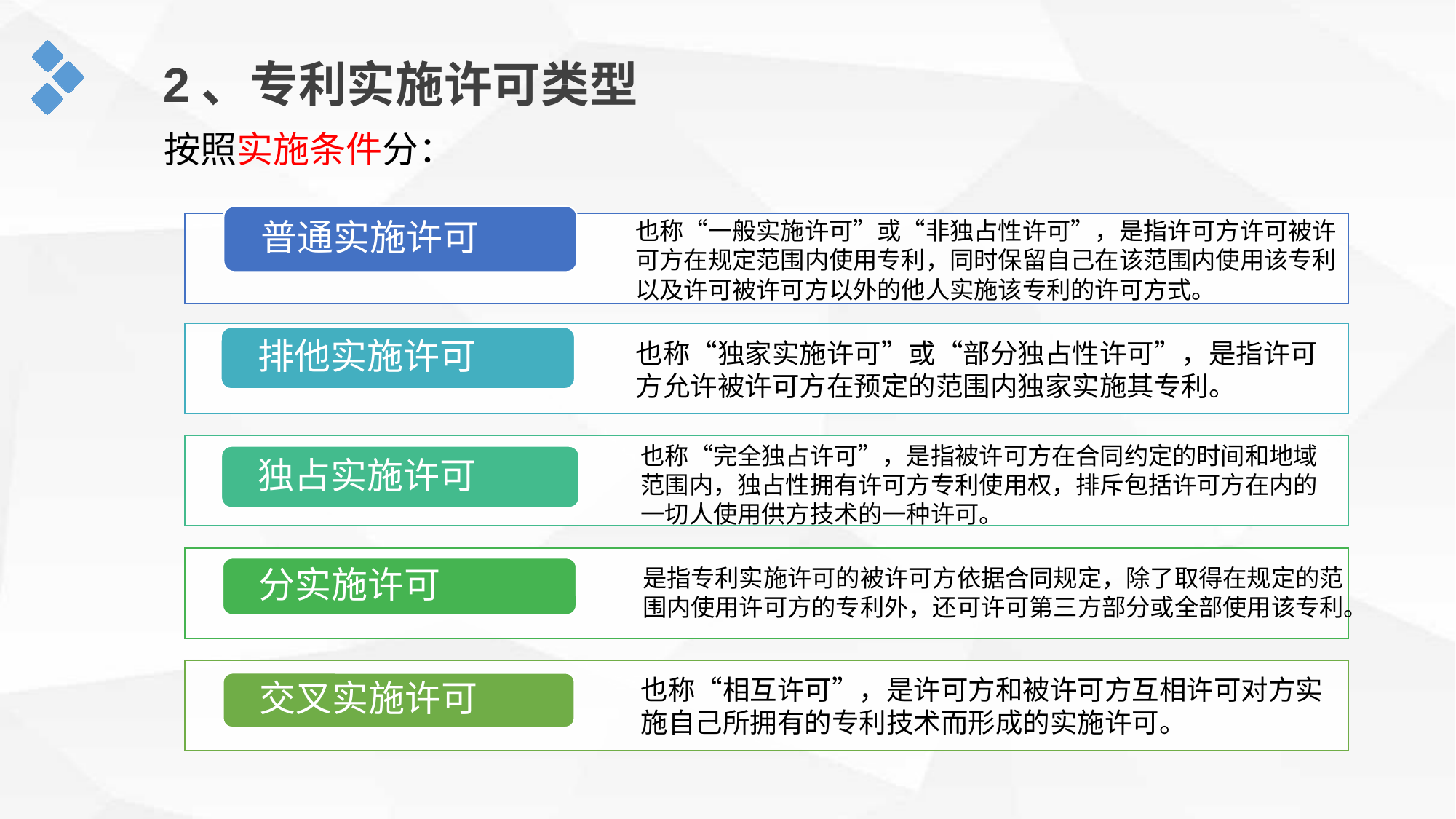

2、专利实施许可类型

按照实施条件分：

普通实施许可
排他实施许可
独占实施许可
分实施许可
交叉实施许可
也称“一般实施许可”或“非独占性许可”，是指许可方许可被许可方在规定范围内使用专利，同时保留自己在该范围内使用该专利以及许可被许可方以外的他人实施该专利的许可方式。
也称“独家实施许可”或“部分独占性许可”，是指许可方允许被许可方在预定的范围内独家实施其专利。
也称“完全独占许可”，是指被许可方在合同约定的时间和地域范围内，独占性拥有许可方专利使用权，排斥包括许可方在内的一切人使用供方技术的一种许可。
是指专利实施许可的被许可方依据合同规定，除了取得在规定的范围内使用许可方的专利外，还可许可第三方部分或全部使用该专利。
也称“相互许可”，是许可方和被许可方互相许可对方实施自己所拥有的专利技术而形成的实施许可。
延时符